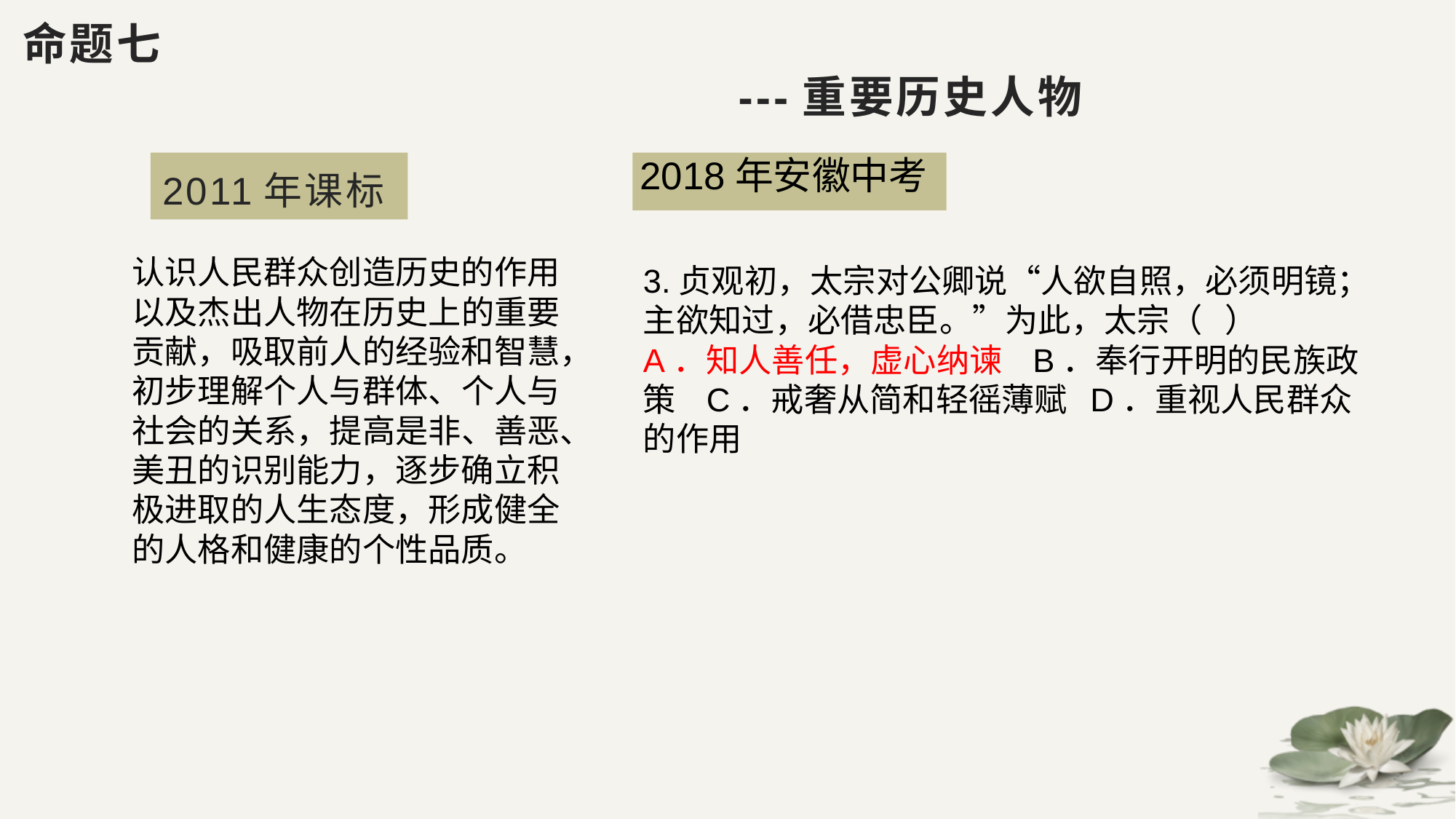

# 命题七 ---重要历史人物
2011年课标
2018年安徽中考
认识人民群众创造历史的作用以及杰出人物在历史上的重要贡献，吸取前人的经验和智慧，初步理解个人与群体、个人与社会的关系，提高是非、善恶、美丑的识别能力，逐步确立积极进取的人生态度，形成健全的人格和健康的个性品质。
3.贞观初，太宗对公卿说“人欲自照，必须明镜；主欲知过，必借忠臣。”为此，太宗（   ）
A．知人善任，虚心纳谏   B．奉行开明的民族政策   C．戒奢从简和轻徭薄赋  D．重视人民群众的作用